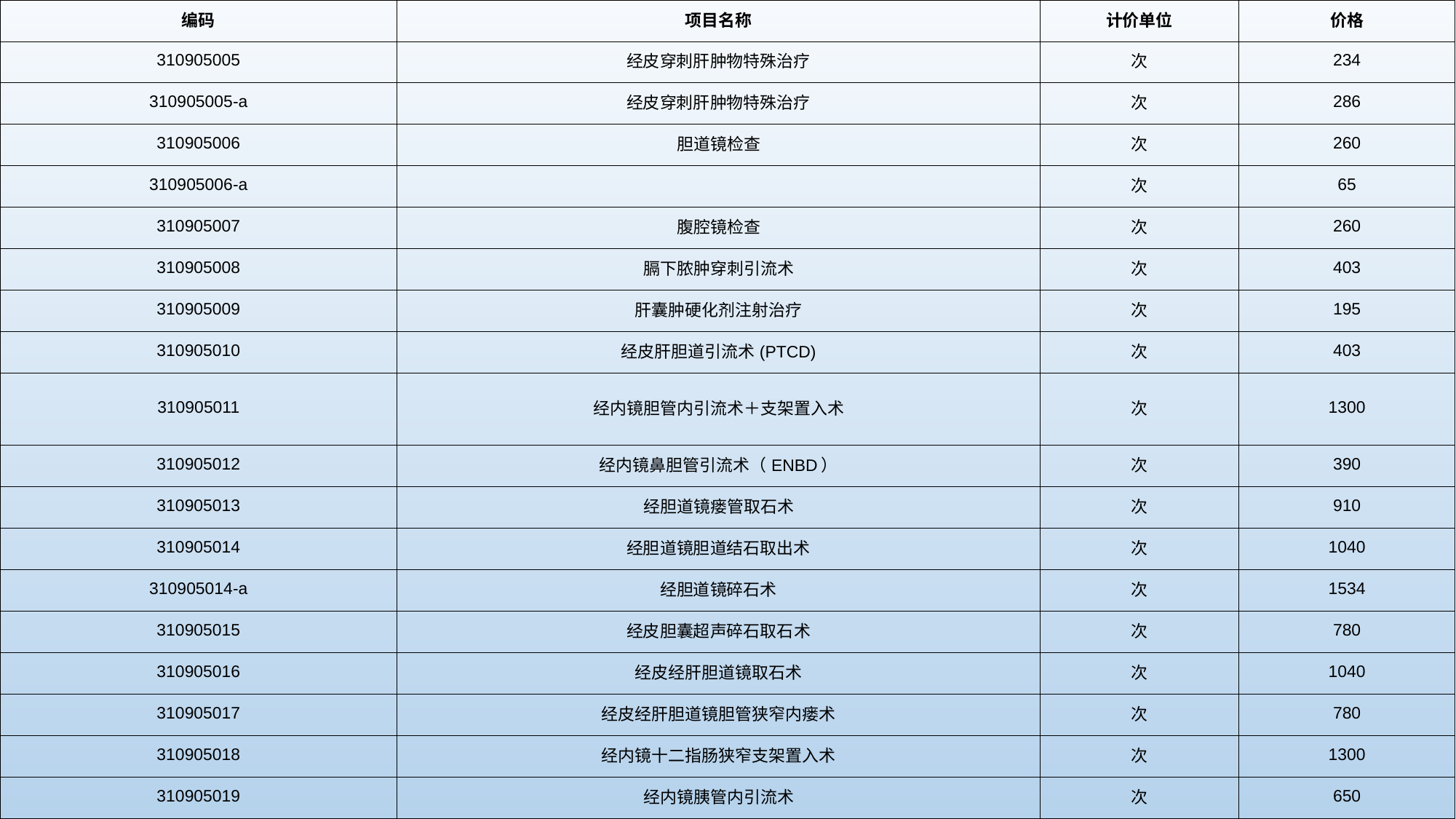

| 编码 | 项目名称 | 计价单位 | 价格 |
| --- | --- | --- | --- |
| 310905005 | 经皮穿刺肝肿物特殊治疗 | 次 | 234 |
| 310905005-a | 经皮穿刺肝肿物特殊治疗 | 次 | 286 |
| 310905006 | 胆道镜检查 | 次 | 260 |
| 310905006-a |  | 次 | 65 |
| 310905007 | 腹腔镜检查 | 次 | 260 |
| 310905008 | 膈下脓肿穿刺引流术 | 次 | 403 |
| 310905009 | 肝囊肿硬化剂注射治疗 | 次 | 195 |
| 310905010 | 经皮肝胆道引流术(PTCD) | 次 | 403 |
| 310905011 | 经内镜胆管内引流术＋支架置入术 | 次 | 1300 |
| 310905012 | 经内镜鼻胆管引流术（ENBD） | 次 | 390 |
| 310905013 | 经胆道镜瘘管取石术 | 次 | 910 |
| 310905014 | 经胆道镜胆道结石取出术 | 次 | 1040 |
| 310905014-a | 经胆道镜碎石术 | 次 | 1534 |
| 310905015 | 经皮胆囊超声碎石取石术 | 次 | 780 |
| 310905016 | 经皮经肝胆道镜取石术 | 次 | 1040 |
| 310905017 | 经皮经肝胆道镜胆管狭窄内瘘术 | 次 | 780 |
| 310905018 | 经内镜十二指肠狭窄支架置入术 | 次 | 1300 |
| 310905019 | 经内镜胰管内引流术 | 次 | 650 |